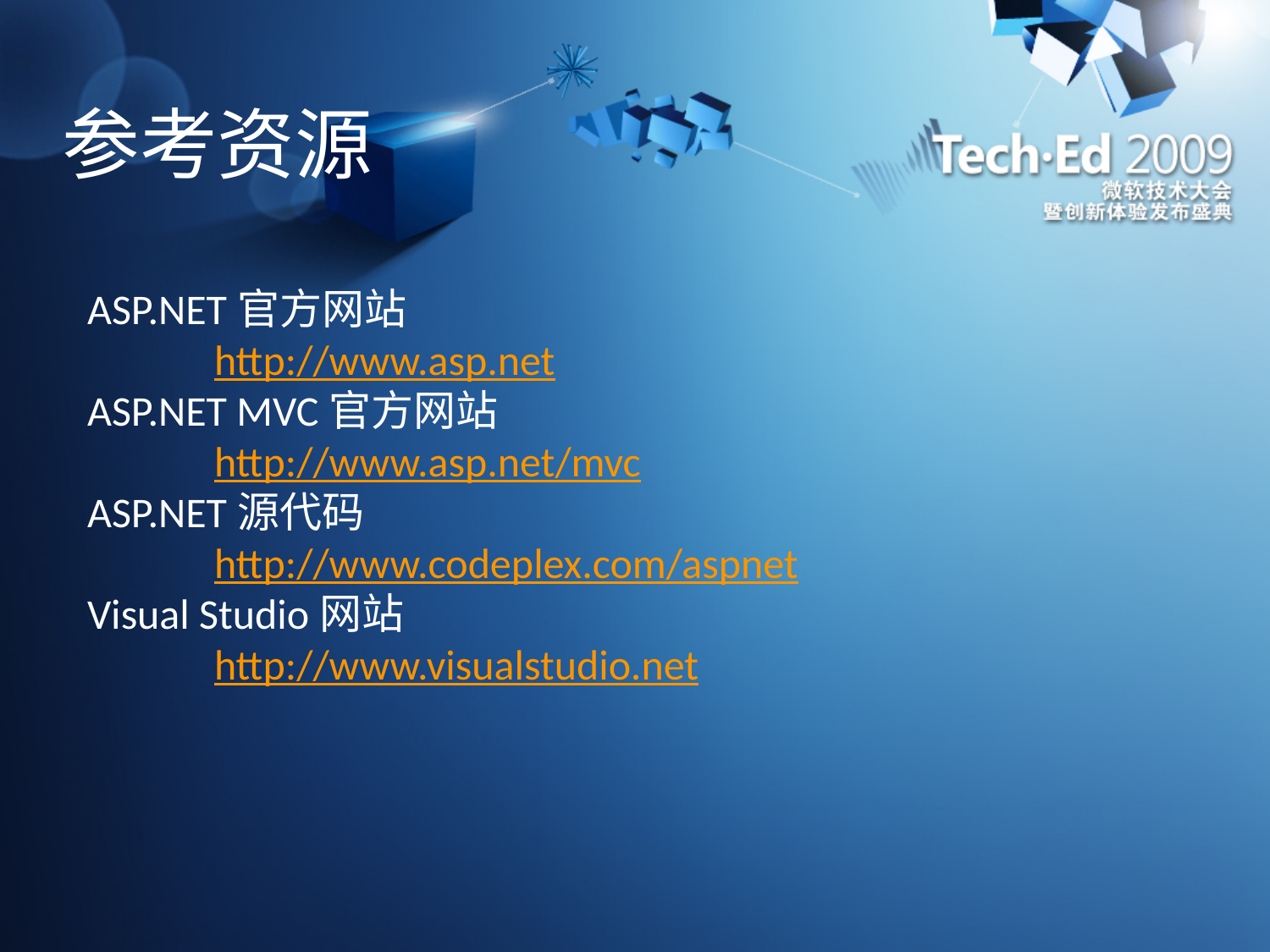

# 参考资源
ASP.NET官方网站
	http://www.asp.net
ASP.NET MVC官方网站
	http://www.asp.net/mvc
ASP.NET源代码
	http://www.codeplex.com/aspnet
Visual Studio网站
	http://www.visualstudio.net